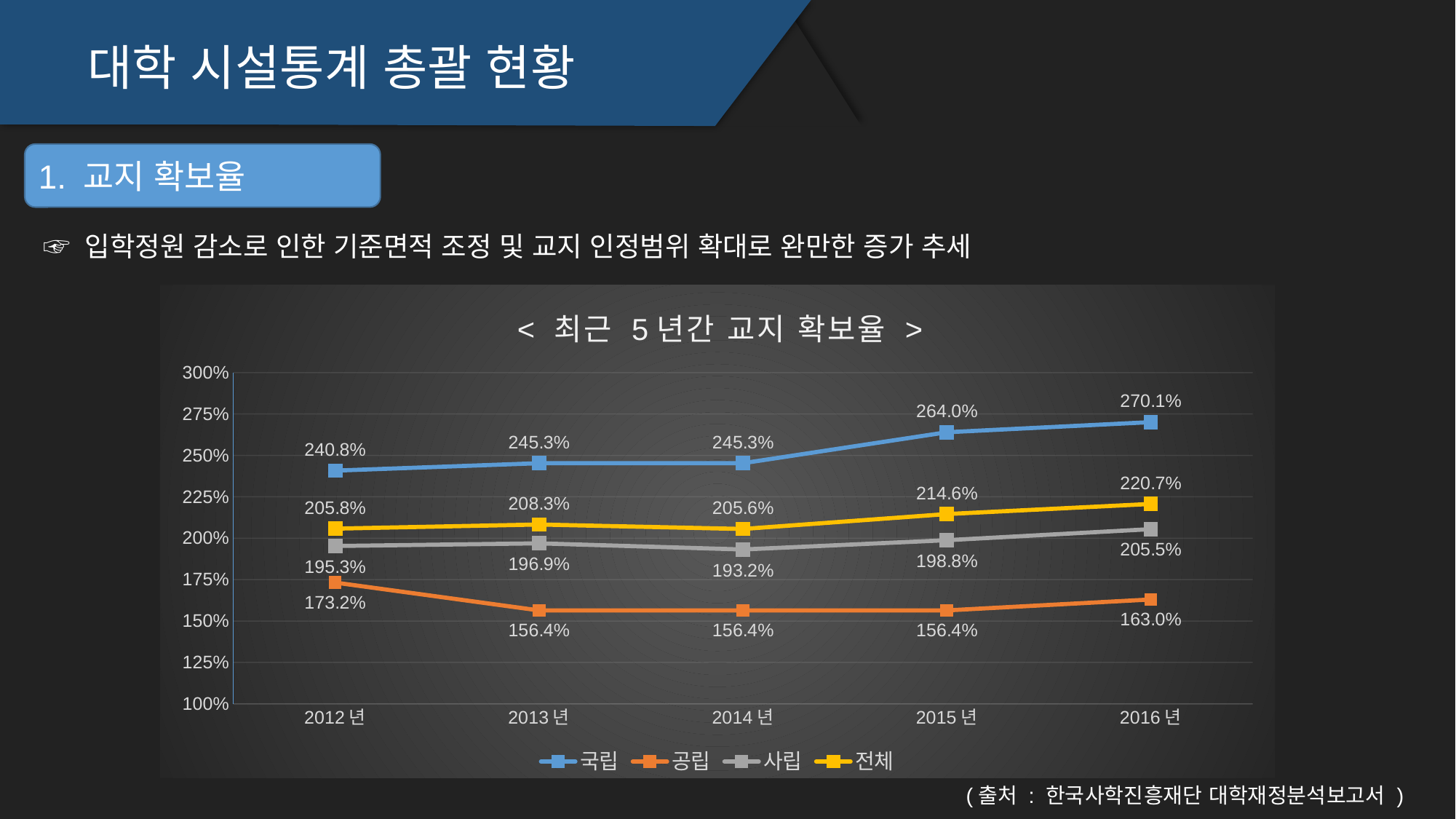

대학 시설통계 총괄 현황
1. 교지 확보율
☞ 입학정원 감소로 인한 기준면적 조정 및 교지 인정범위 확대로 완만한 증가 추세

### Chart: < 최근 5년간 교지 확보율 >

| Category | 국립 | 공립 | 사립 | 전체 |
|---|---|---|---|---|
| 2012년 | 2.408 | 1.732 | 1.953 | 2.058 |
| 2013년 | 2.453 | 1.564 | 1.969 | 2.083 |
| 2014년 | 2.453 | 1.564 | 1.932 | 2.056 |
| 2015년 | 2.64 | 1.564 | 1.988 | 2.146 |
| 2016년 | 2.701 | 1.63 | 2.055 | 2.207 |
(출처 : 한국사학진흥재단 대학재정분석보고서 )